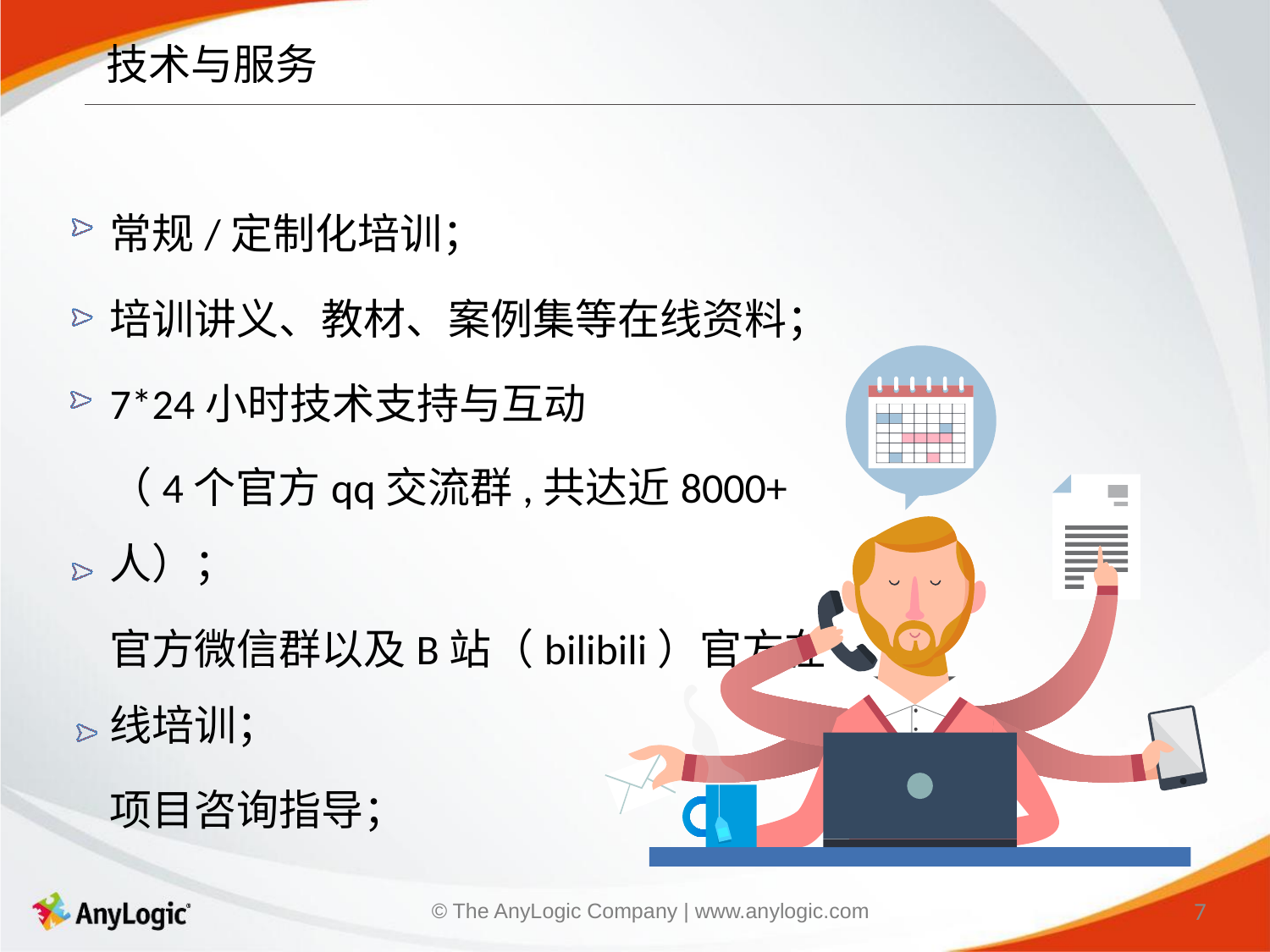

技术与服务
常规/定制化培训；
培训讲义、教材、案例集等在线资料；
7*24小时技术支持与互动
（4个官方qq交流群,共达近8000+人）；
官方微信群以及B站（bilibili）官方在线培训；
项目咨询指导；

7
© The AnyLogic Company | www.anylogic.com